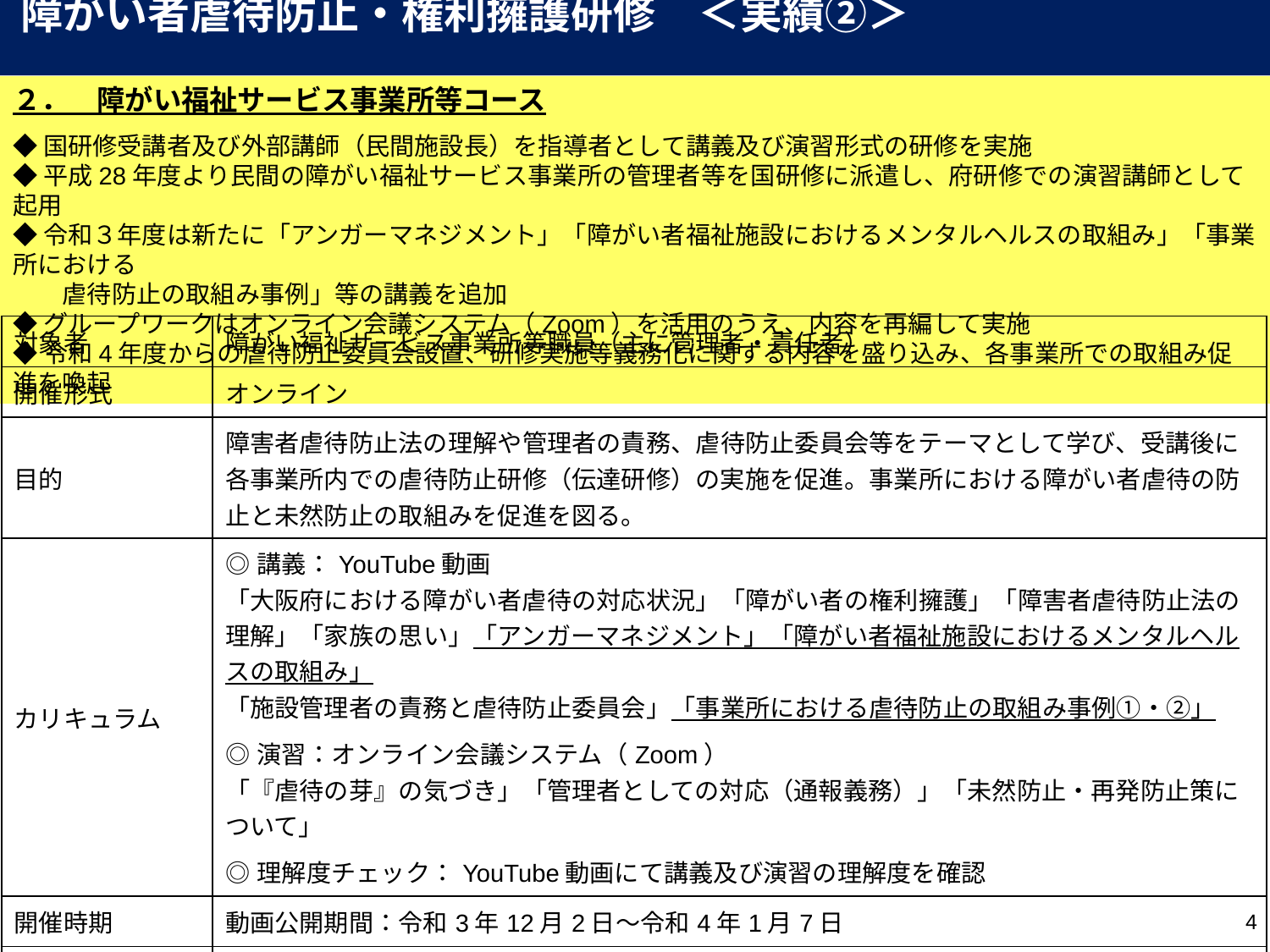

障がい者虐待防止・権利擁護研修　＜実績②＞

２．　障がい福祉サービス事業所等コース

◆国研修受講者及び外部講師（民間施設長）を指導者として講義及び演習形式の研修を実施
◆平成28年度より民間の障がい福祉サービス事業所の管理者等を国研修に派遣し、府研修での演習講師として起用
◆令和３年度は新たに「アンガーマネジメント」「障がい者福祉施設におけるメンタルヘルスの取組み」「事業所における
　　虐待防止の取組み事例」等の講義を追加
◆グループワークはオンライン会議システム（Zoom）を活用のうえ、内容を再編して実施
◆令和4年度からの虐待防止委員会設置、研修実施等義務化に関する内容を盛り込み、各事業所での取組み促進を喚起
| 対象者 | 障がい福祉サービス事業所等職員（主に管理者・責任者） |
| --- | --- |
| 開催形式 | オンライン |
| 目的 | 障害者虐待防止法の理解や管理者の責務、虐待防止委員会等をテーマとして学び、受講後に各事業所内での虐待防止研修（伝達研修）の実施を促進。事業所における障がい者虐待の防止と未然防止の取組みを促進を図る。 |
| カリキュラム | ◎講義：YouTube動画 「大阪府における障がい者虐待の対応状況」「障がい者の権利擁護」「障害者虐待防止法の理解」「家族の思い」「アンガーマネジメント」「障がい者福祉施設におけるメンタルヘルスの取組み」 「施設管理者の責務と虐待防止委員会」「事業所における虐待防止の取組み事例①・②」 ◎演習：オンライン会議システム（Zoom） 「『虐待の芽』の気づき」「管理者としての対応（通報義務）」「未然防止・再発防止策について」 ◎理解度チェック：YouTube動画にて講義及び演習の理解度を確認 |
| 開催時期 | 動画公開期間：令和3年12月2日～令和4年1月7日 |
| 過去実績 （受講者数） | 令和元年度：1,243名 （集合形式） 令和2年度：1,326名　（YouTube動画配信） 令和3年度： 975名（※令和2・3年度は受講決定通知メール送付者数を計上） |
4